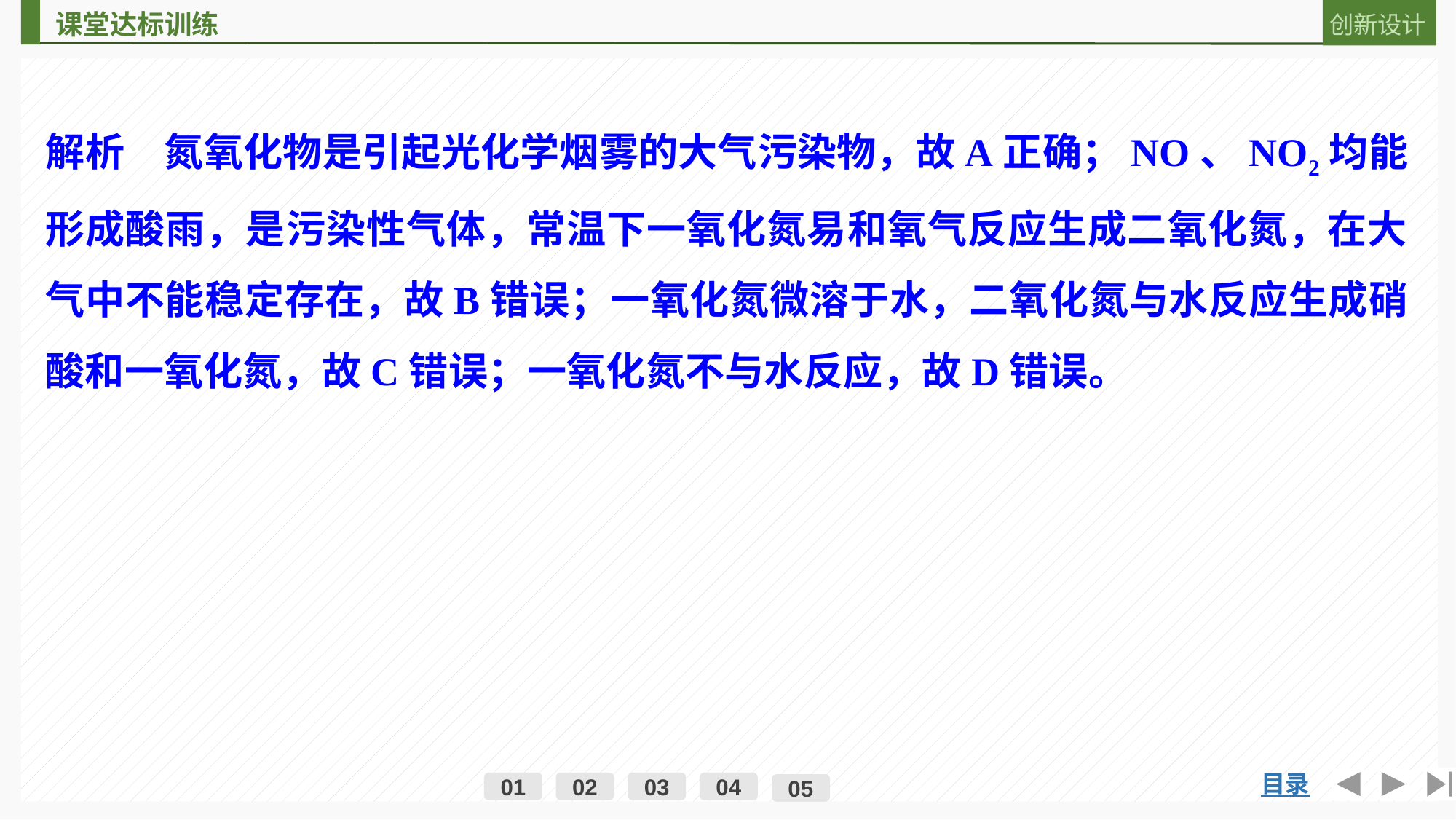

解析　氮氧化物是引起光化学烟雾的大气污染物，故A正确；NO、NO2均能形成酸雨，是污染性气体，常温下一氧化氮易和氧气反应生成二氧化氮，在大气中不能稳定存在，故B错误；一氧化氮微溶于水，二氧化氮与水反应生成硝酸和一氧化氮，故C错误；一氧化氮不与水反应，故D错误。